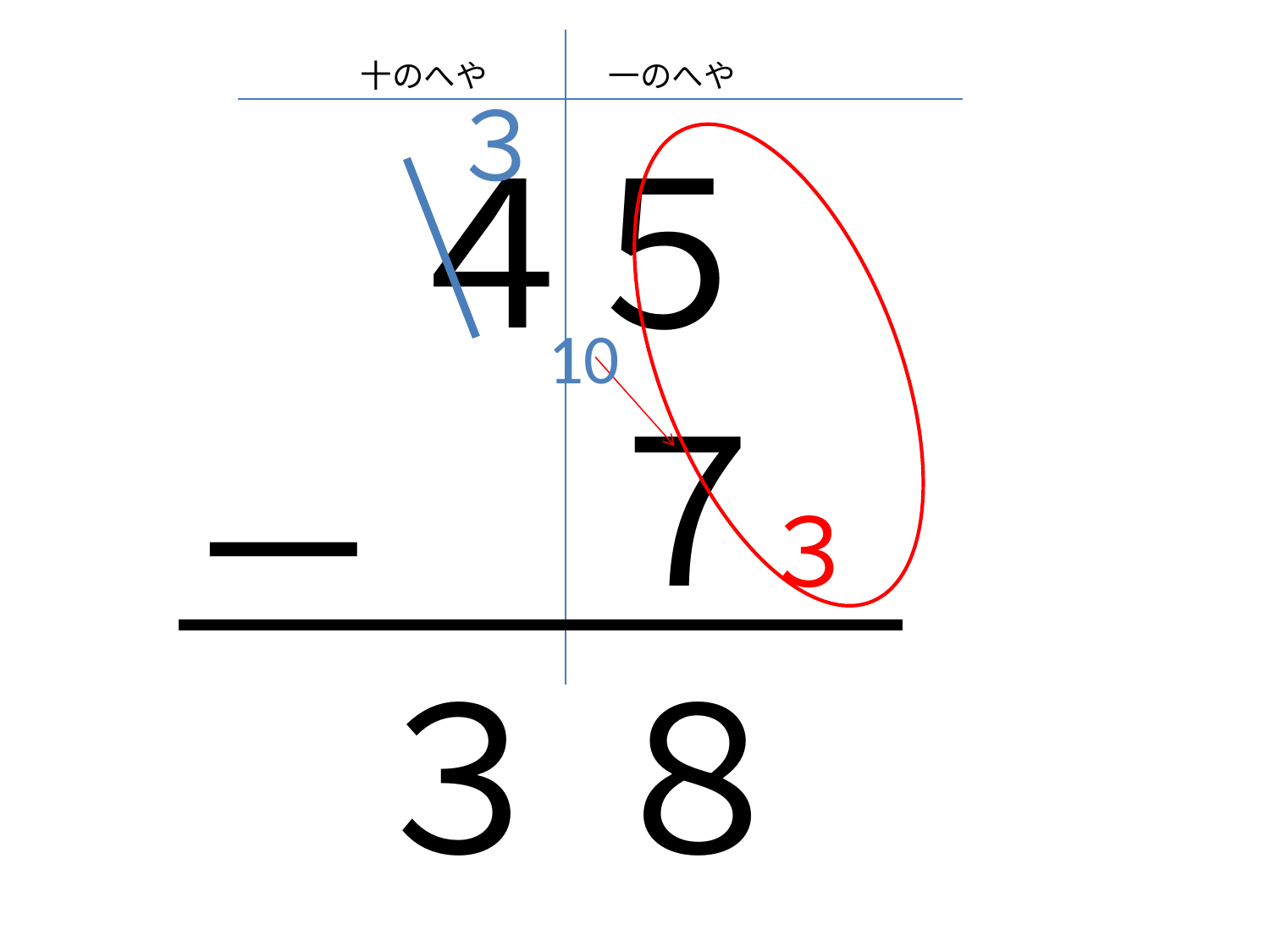

十のへや
一のへや
３

４
５
10
７
－
３
３
８